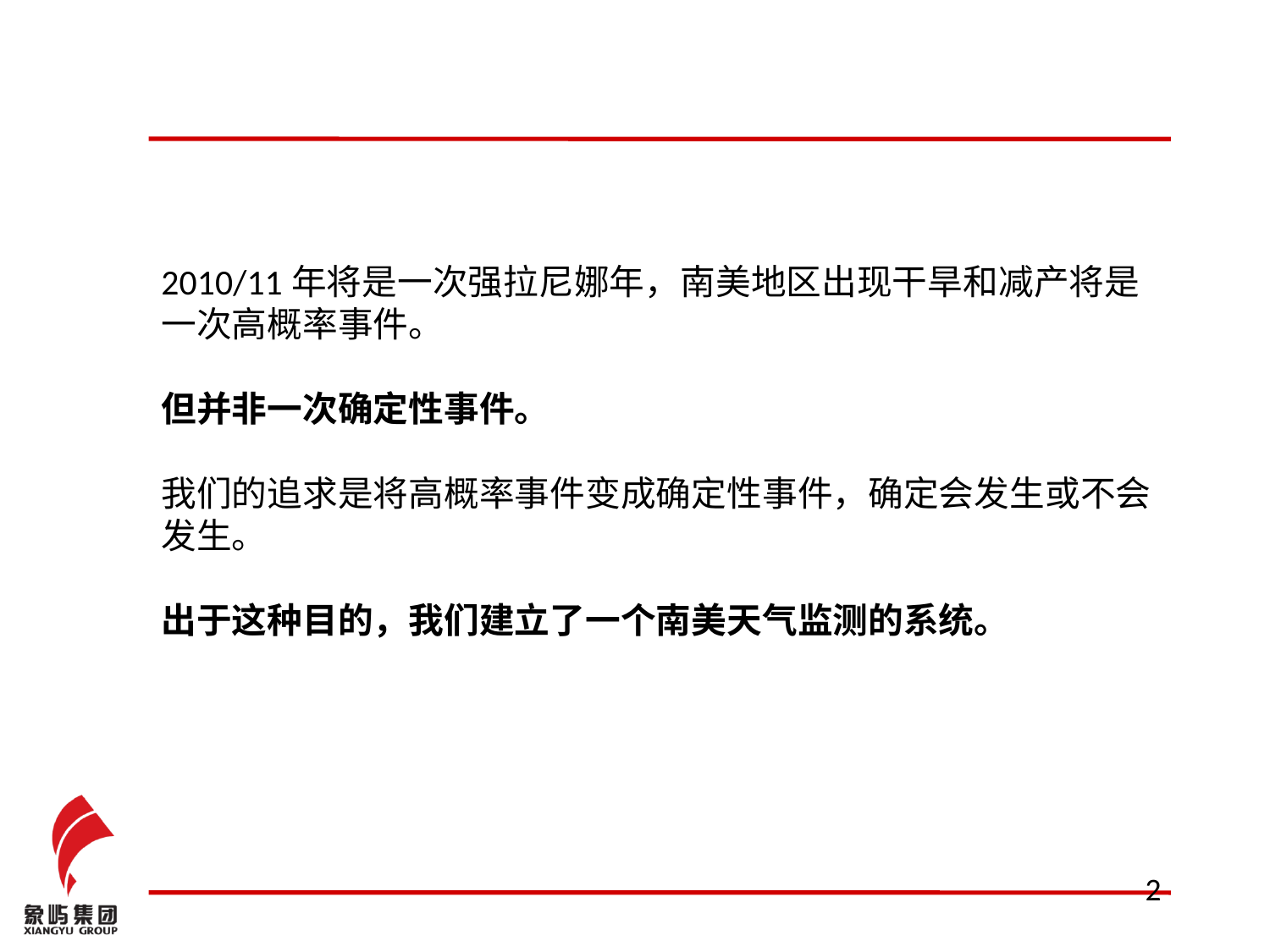

# 2010/11年将是一次强拉尼娜年，南美地区出现干旱和减产将是一次高概率事件。 但并非一次确定性事件。 我们的追求是将高概率事件变成确定性事件，确定会发生或不会发生。 出于这种目的，我们建立了一个南美天气监测的系统。